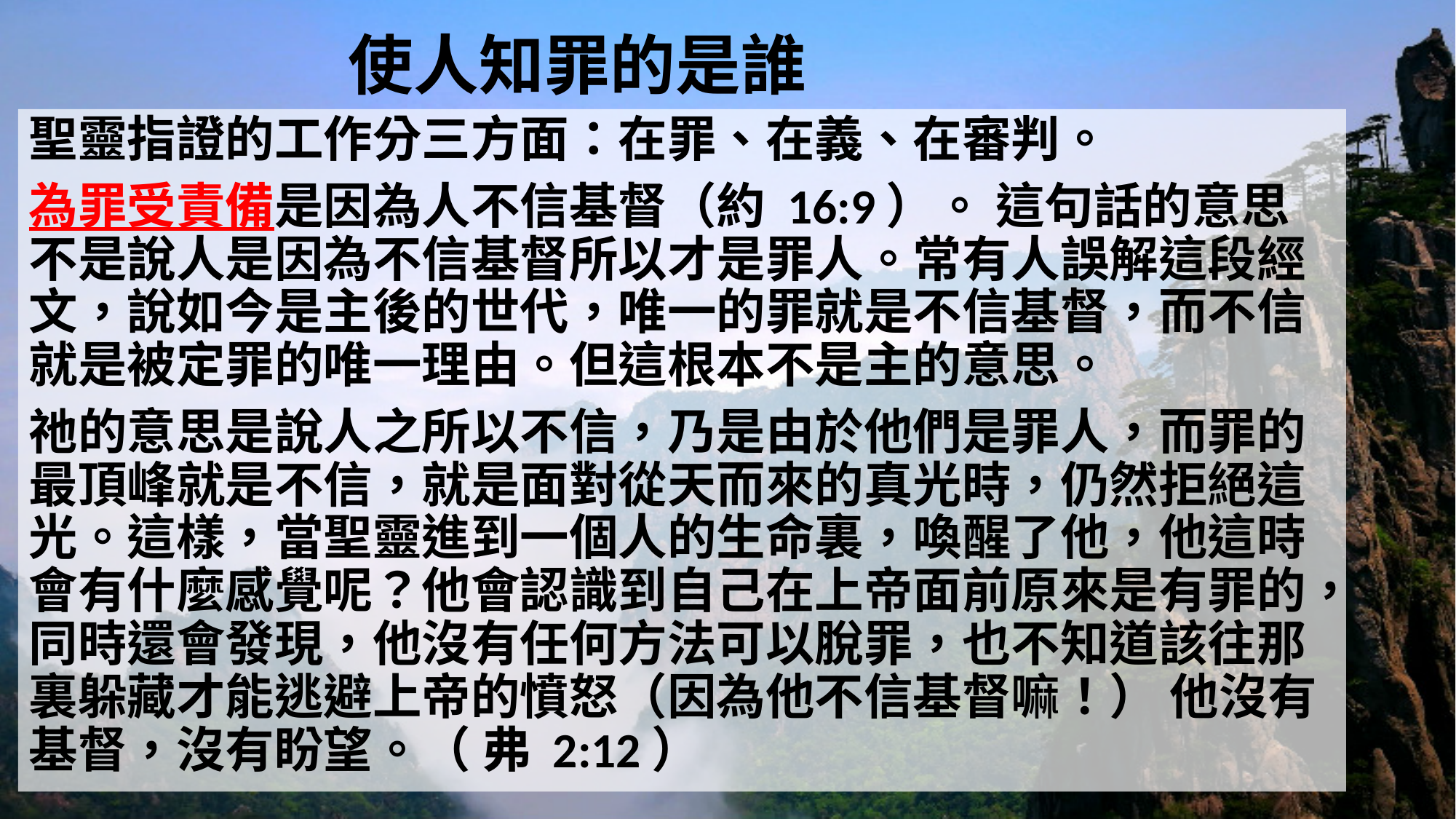

# 使人知罪的是誰
聖靈指證的工作分三方面：在罪、在義、在審判。
為罪受責備是因為人不信基督（約 16:9）。 這句話的意思不是說人是因為不信基督所以才是罪人。常有人誤解這段經文，說如今是主後的世代，唯一的罪就是不信基督，而不信就是被定罪的唯一理由。但這根本不是主的意思。
祂的意思是說人之所以不信，乃是由於他們是罪人，而罪的最頂峰就是不信，就是面對從天而來的真光時，仍然拒絕這光。這樣，當聖靈進到一個人的生命裏，喚醒了他，他這時會有什麼感覺呢？他會認識到自己在上帝面前原來是有罪的，同時還會發現，他沒有任何方法可以脫罪，也不知道該往那裏躲藏才能逃避上帝的憤怒（因為他不信基督嘛！） 他沒有基督，沒有盼望。（ 弗 2:12）